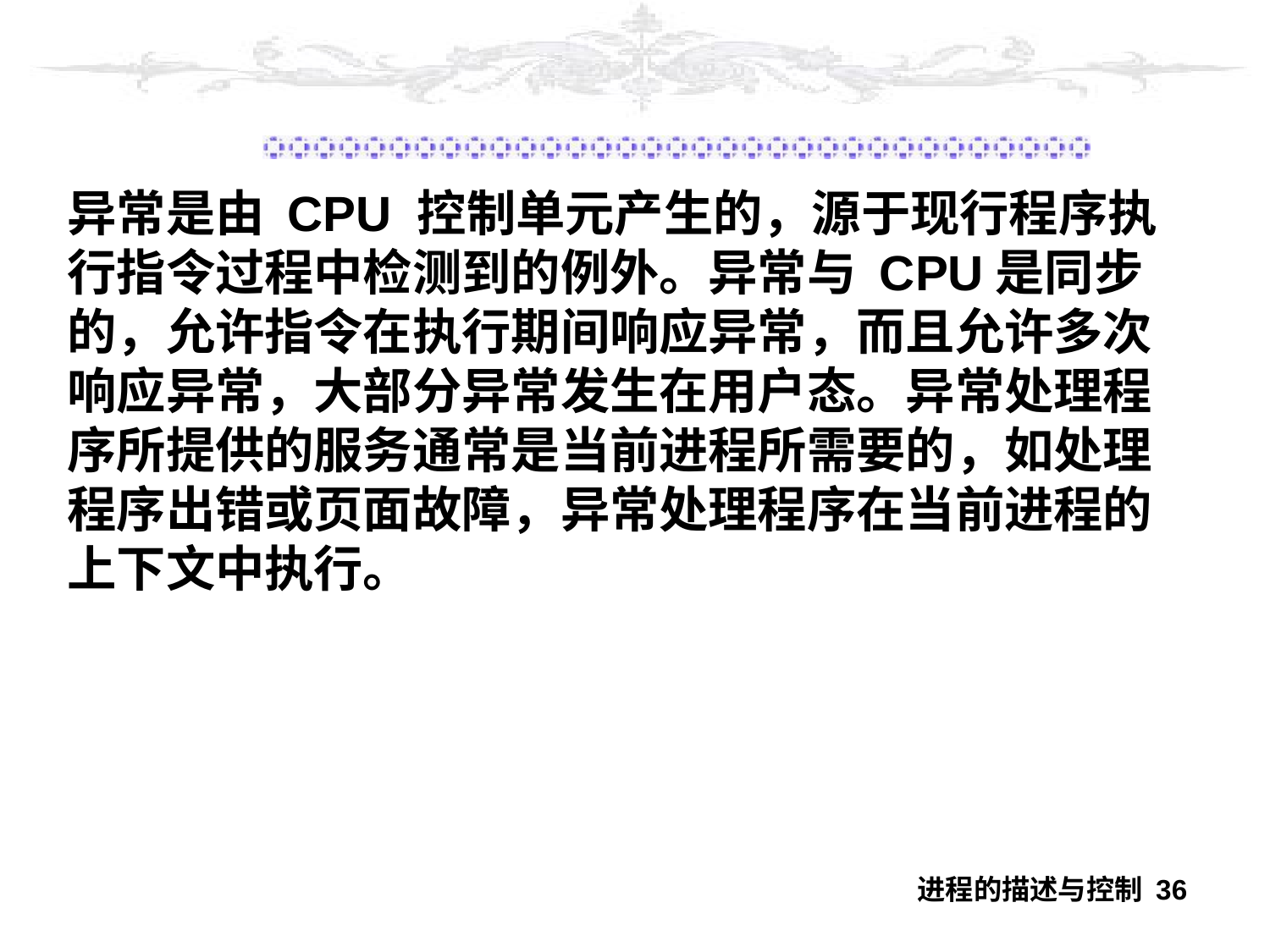

#
异常是由 CPU 控制单元产生的，源于现行程序执行指令过程中检测到的例外。异常与 CPU是同步的，允许指令在执行期间响应异常，而且允许多次响应异常，大部分异常发生在用户态。异常处理程序所提供的服务通常是当前进程所需要的，如处理程序出错或页面故障，异常处理程序在当前进程的上下文中执行。